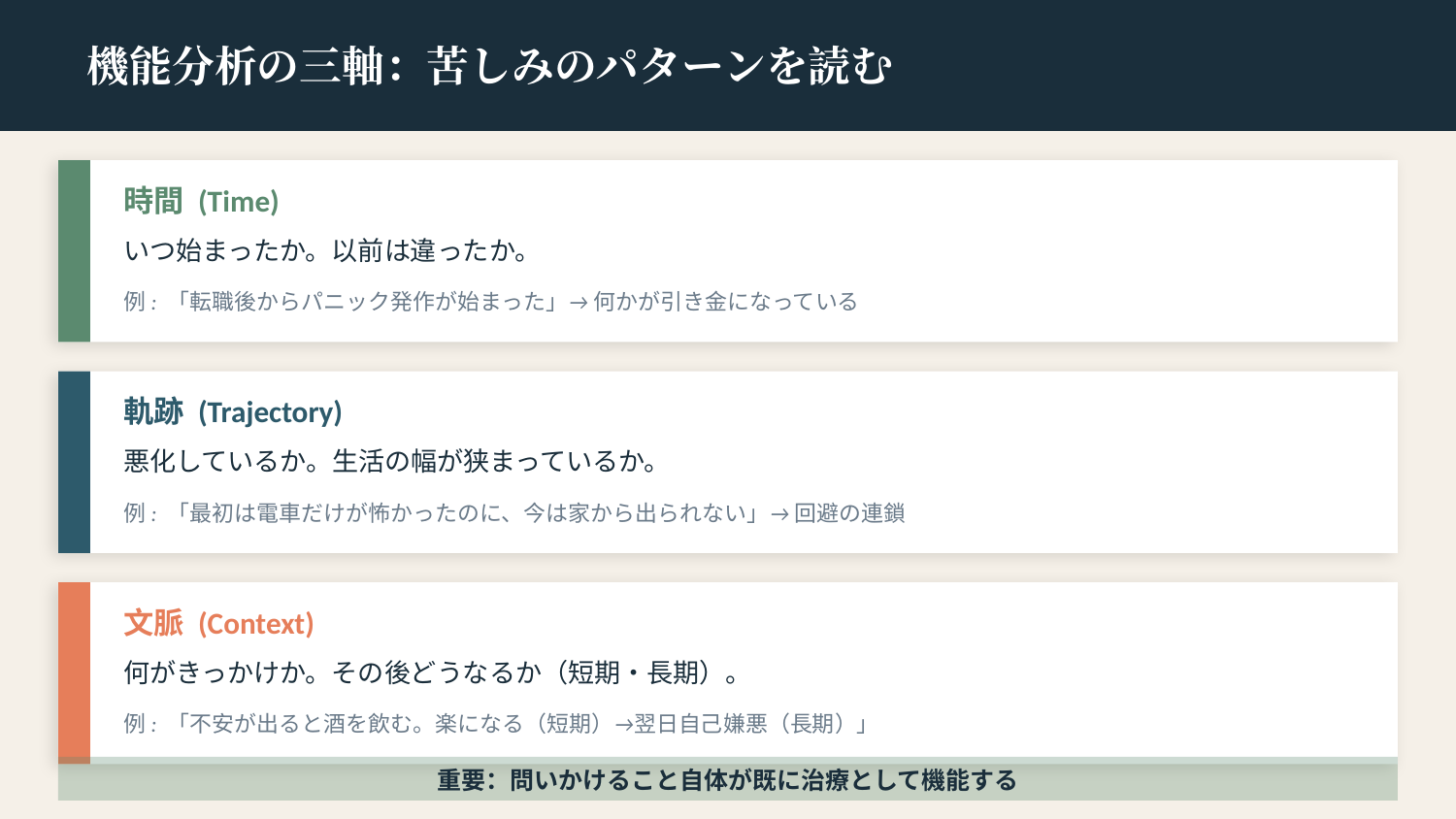

機能分析の三軸：苦しみのパターンを読む

時間 (Time)
いつ始まったか。以前は違ったか。
例: 「転職後からパニック発作が始まった」→ 何かが引き金になっている

軌跡 (Trajectory)
悪化しているか。生活の幅が狭まっているか。
例: 「最初は電車だけが怖かったのに、今は家から出られない」→ 回避の連鎖

文脈 (Context)
何がきっかけか。その後どうなるか（短期・長期）。
例: 「不安が出ると酒を飲む。楽になる（短期）→翌日自己嫌悪（長期）」

重要：問いかけること自体が既に治療として機能する